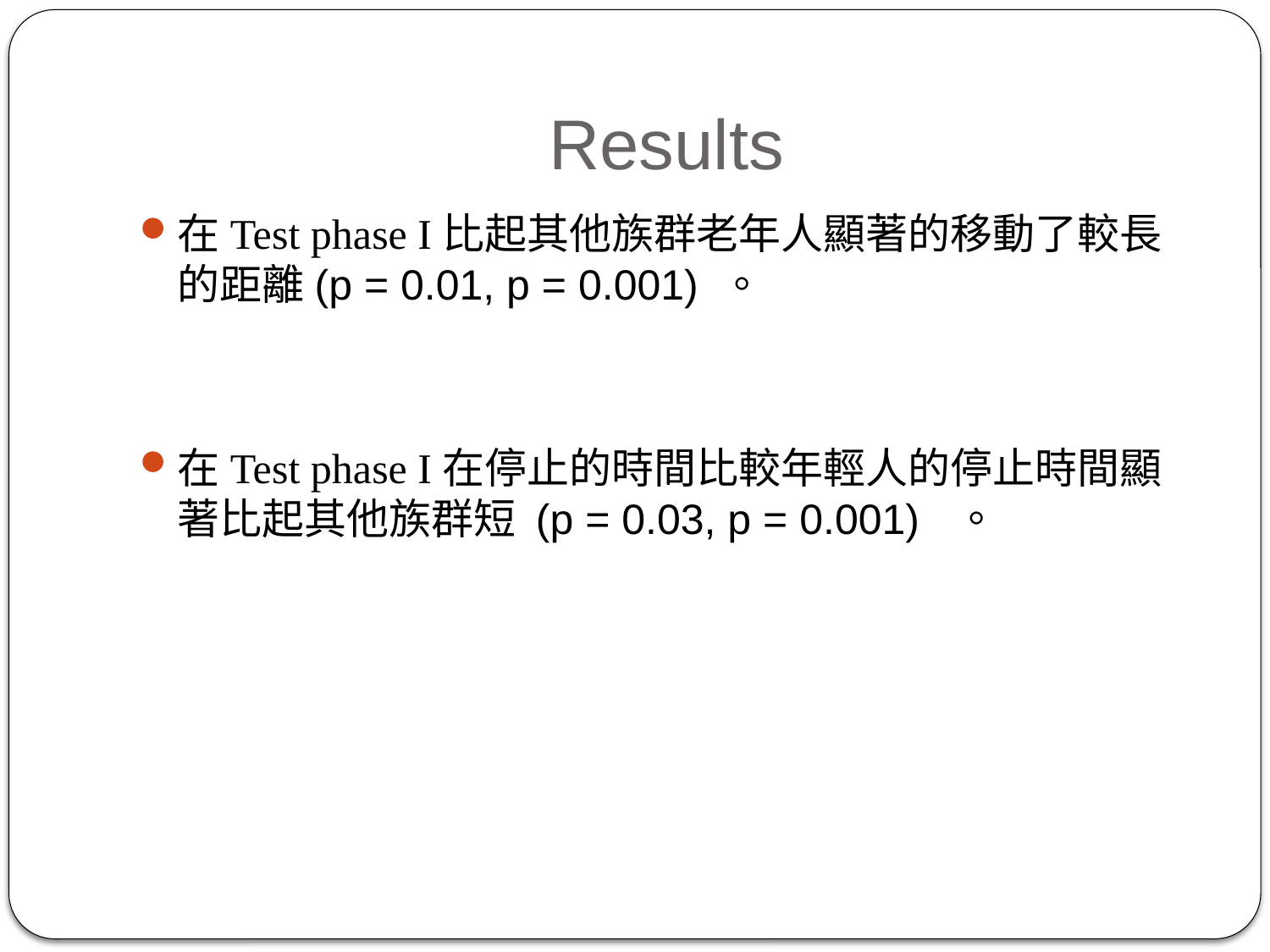

# Results
在Test phase I比起其他族群老年人顯著的移動了較長的距離(p = 0.01, p = 0.001) 。

在Test phase I在停止的時間比較年輕人的停止時間顯著比起其他族群短 (p = 0.03, p = 0.001) 。